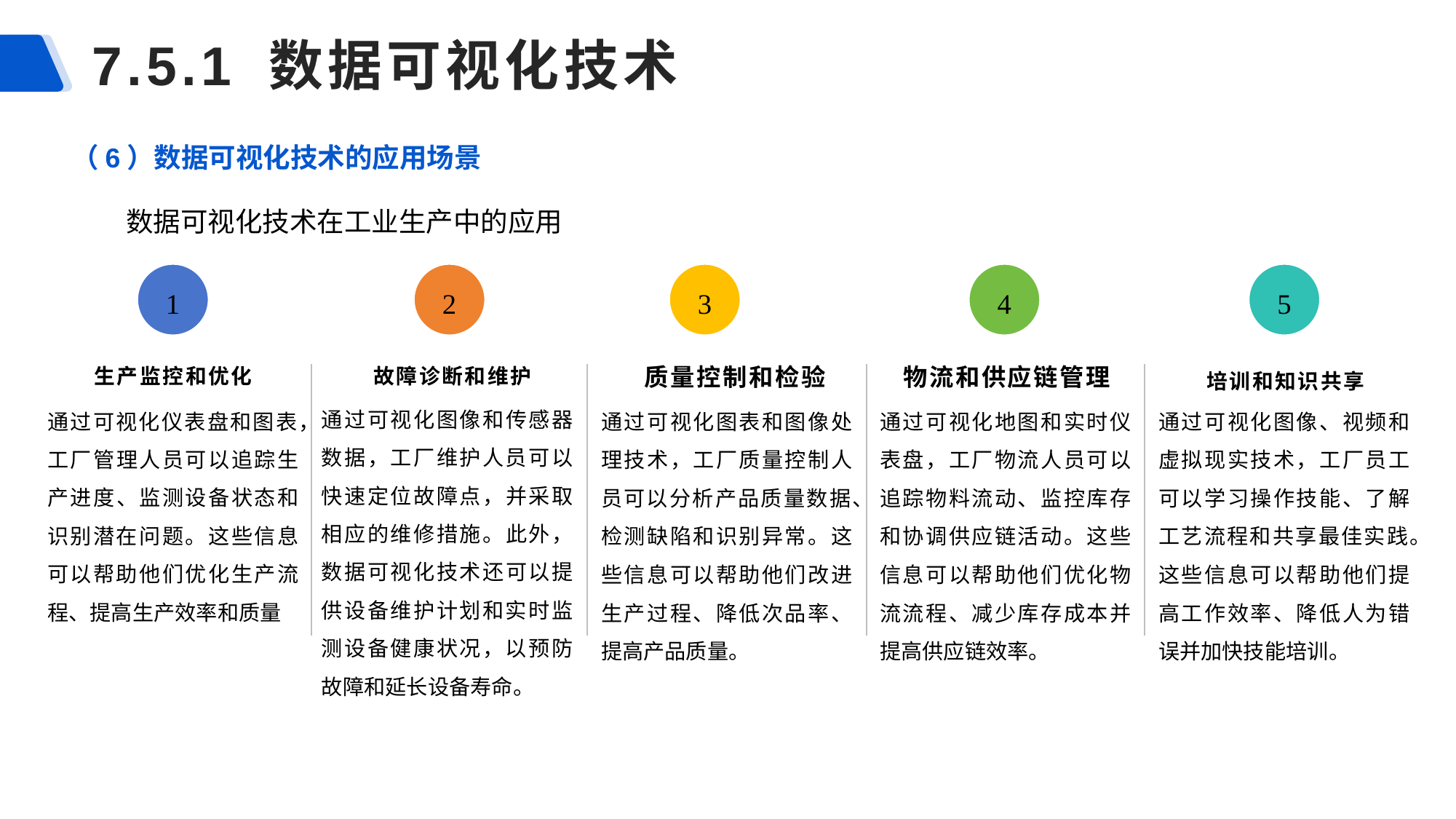

# 7.5.1 数据可视化技术
（6）数据可视化技术的应用场景
数据可视化技术在工业生产中的应用
1
2
3
4
5
故障诊断和维护
生产监控和优化
质量控制和检验
物流和供应链管理
培训和知识共享
通过可视化图像和传感器数据，工厂维护人员可以快速定位故障点，并采取相应的维修措施。此外，数据可视化技术还可以提供设备维护计划和实时监测设备健康状况，以预防故障和延长设备寿命。
通过可视化仪表盘和图表，工厂管理人员可以追踪生产进度、监测设备状态和识别潜在问题。这些信息可以帮助他们优化生产流程、提高生产效率和质量
通过可视化图表和图像处理技术，工厂质量控制人员可以分析产品质量数据、检测缺陷和识别异常。这些信息可以帮助他们改进生产过程、降低次品率、提高产品质量。
通过可视化地图和实时仪表盘，工厂物流人员可以追踪物料流动、监控库存和协调供应链活动。这些信息可以帮助他们优化物流流程、减少库存成本并提高供应链效率。
通过可视化图像、视频和虚拟现实技术，工厂员工可以学习操作技能、了解工艺流程和共享最佳实践。这些信息可以帮助他们提高工作效率、降低人为错误并加快技能培训。